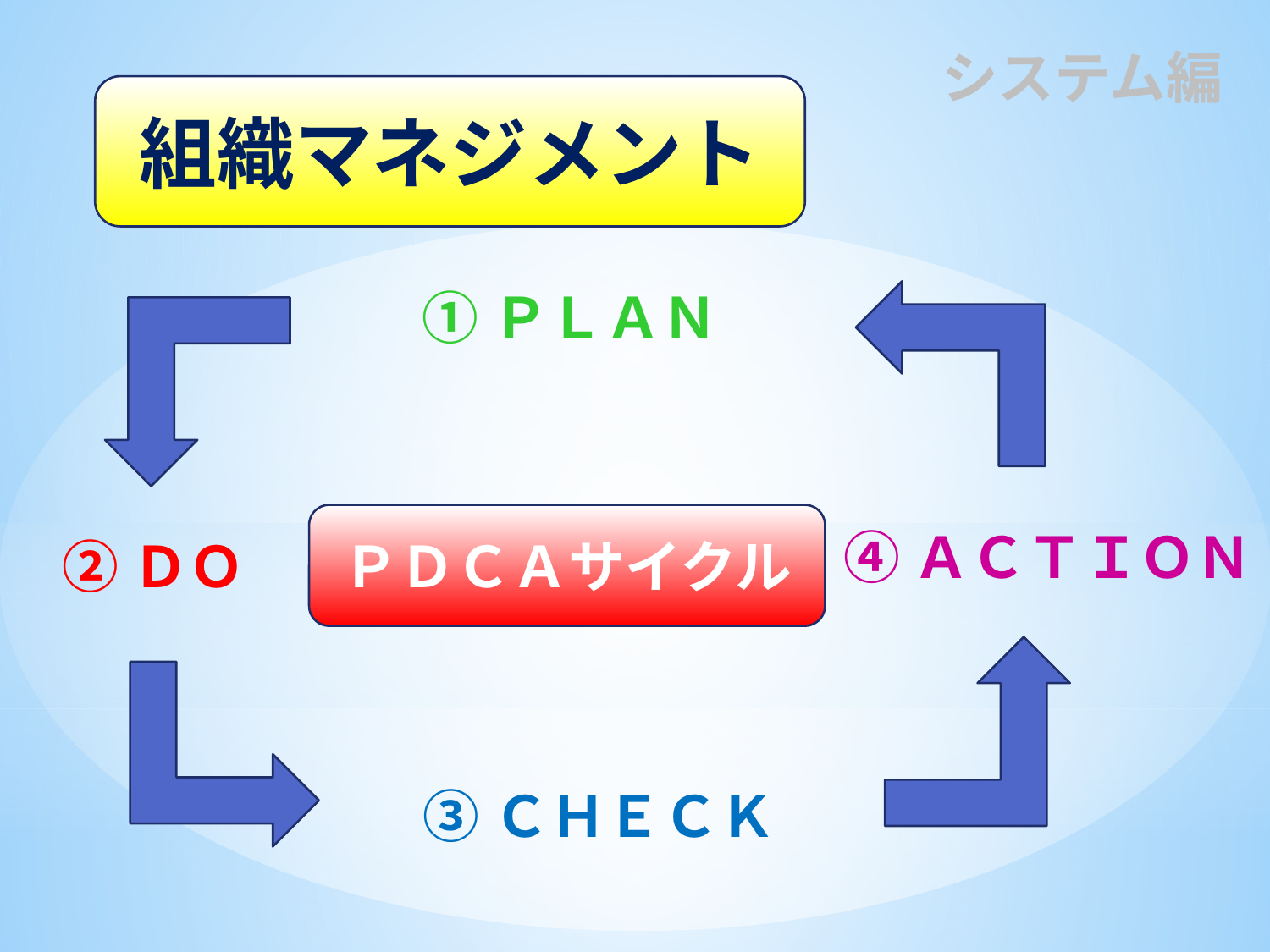

システム編

組織マネジメント
①ＰＬＡＮ

ＰＤＣＡサイクル
④ＡＣＴＩＯＮ
②ＤＯ

③ＣＨＥＣＫ